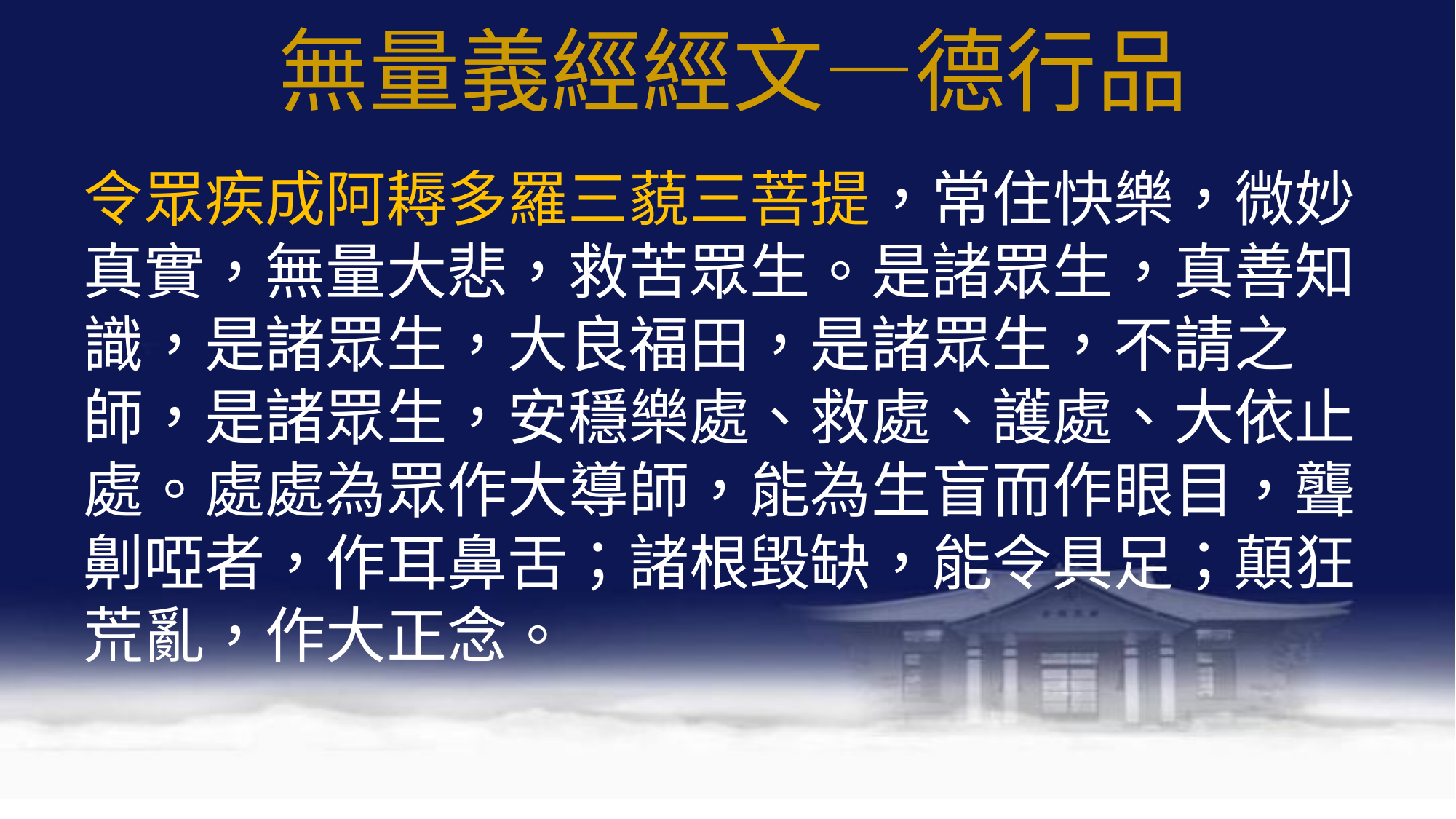

# 無量義經經文—德行品
令眾疾成阿耨多羅三藐三菩提，常住快樂，微妙真實，無量大悲，救苦眾生。是諸眾生，真善知識，是諸眾生，大良福田，是諸眾生，不請之師，是諸眾生，安穩樂處、救處、護處、大依止處。處處為眾作大導師，能為生盲而作眼目，聾劓啞者，作耳鼻舌；諸根毀缺，能令具足；顛狂荒亂，作大正念。